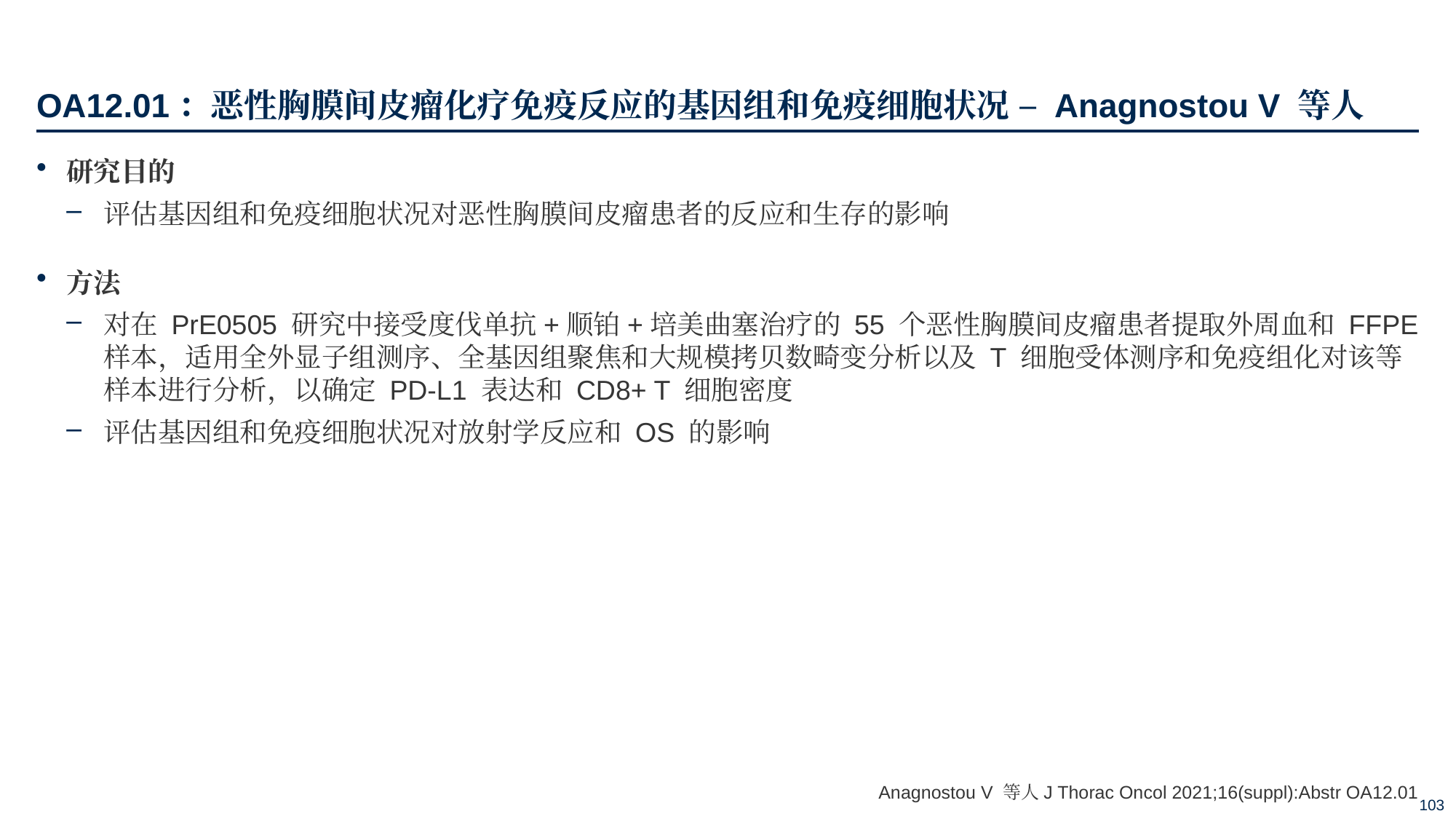

# OA12.01：恶性胸膜间皮瘤化疗免疫反应的基因组和免疫细胞状况 – Anagnostou V 等人
研究目的
评估基因组和免疫细胞状况对恶性胸膜间皮瘤患者的反应和生存的影响
方法
对在 PrE0505 研究中接受度伐单抗+顺铂+培美曲塞治疗的 55 个恶性胸膜间皮瘤患者提取外周血和 FFPE 样本，适用全外显子组测序、全基因组聚焦和大规模拷贝数畸变分析以及 T 细胞受体测序和免疫组化对该等样本进行分析，以确定 PD-L1 表达和 CD8+ T 细胞密度
评估基因组和免疫细胞状况对放射学反应和 OS 的影响
Anagnostou V 等人J Thorac Oncol 2021;16(suppl):Abstr OA12.01